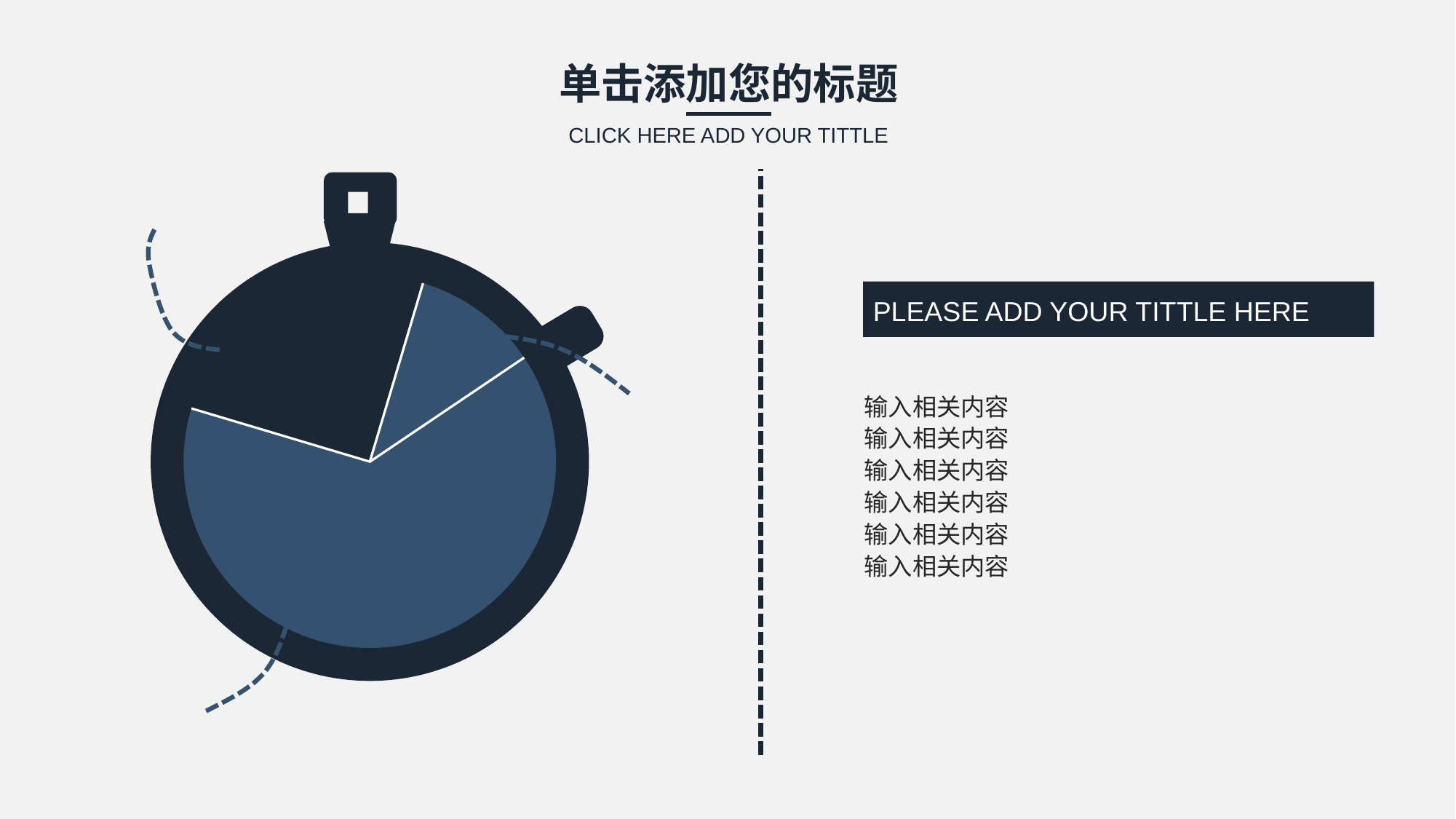

单击添加您的标题
CLICK HERE ADD YOUR TITTLE

### Chart

| Category | 销售额 |
|---|---|
| 第一季度 | 8.2 |
| 第二季度 | 3.2 |
| 第三季度 | 1.4 |
PLEASE ADD YOUR TITTLE HERE

输入相关内容
输入相关内容
输入相关内容
输入相关内容
输入相关内容
输入相关内容